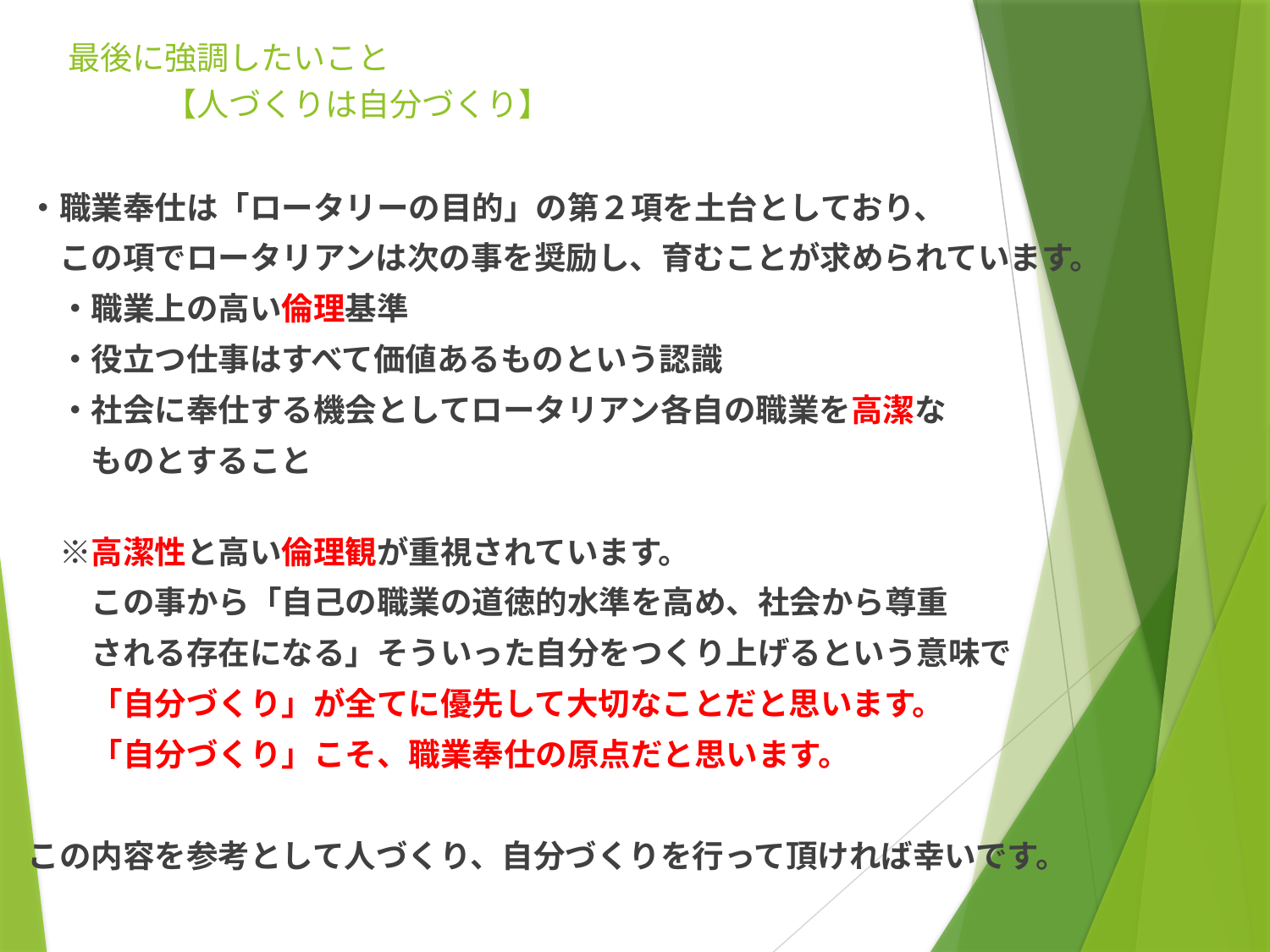

# 最後に強調したいこと 　　　【人づくりは自分づくり】
・職業奉仕は「ロータリーの目的」の第２項を土台としており、
　この項でロータリアンは次の事を奨励し、育むことが求められています。
　・職業上の高い倫理基準
　・役立つ仕事はすべて価値あるものという認識
　・社会に奉仕する機会としてロータリアン各自の職業を高潔な
　　ものとすること

　※高潔性と高い倫理観が重視されています。
　　この事から「自己の職業の道徳的水準を高め、社会から尊重
　　される存在になる」そういった自分をつくり上げるという意味で
　　「自分づくり」が全てに優先して大切なことだと思います。
　　「自分づくり」こそ、職業奉仕の原点だと思います。

この内容を参考として人づくり、自分づくりを行って頂ければ幸いです。